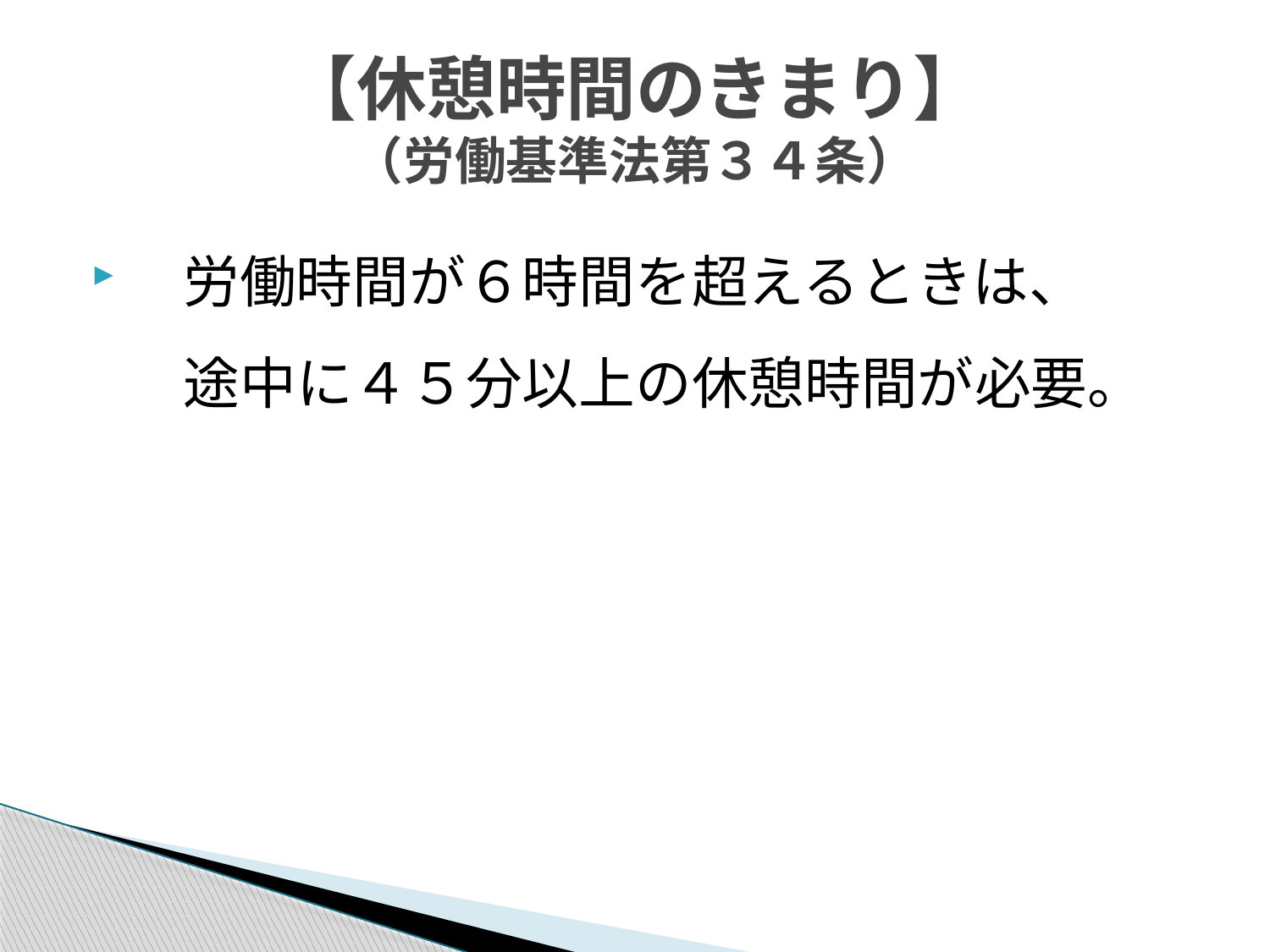

# 【休憩時間のきまり】 （労働基準法第３４条）
　労働時間が６時間を超えるときは、
　途中に４５分以上の休憩時間が必要。